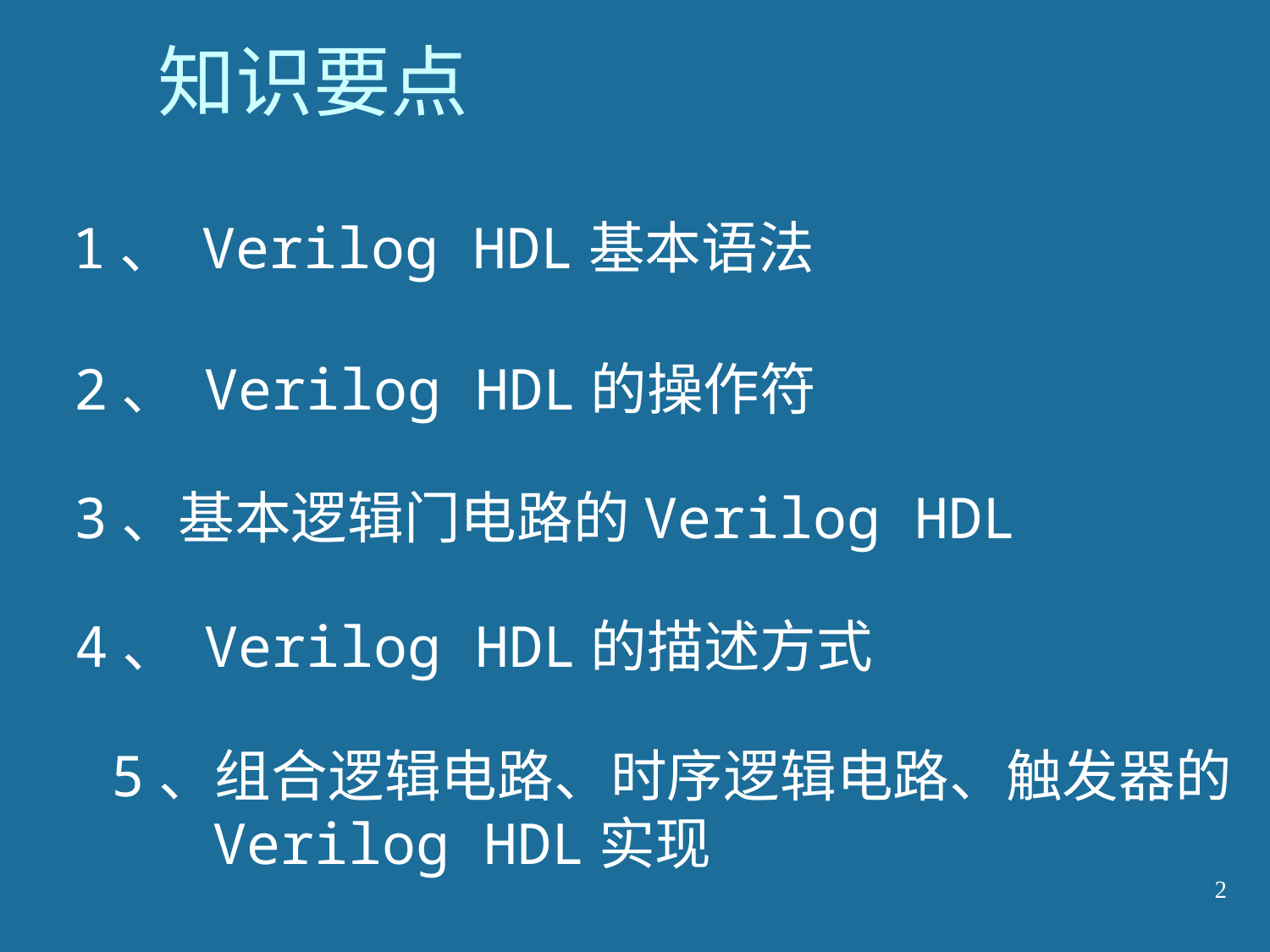

知识要点
1、 Verilog HDL基本语法
2、 Verilog HDL的操作符
3、基本逻辑门电路的Verilog HDL
4、 Verilog HDL的描述方式
5、组合逻辑电路、时序逻辑电路、触发器的
   Verilog HDL实现

2